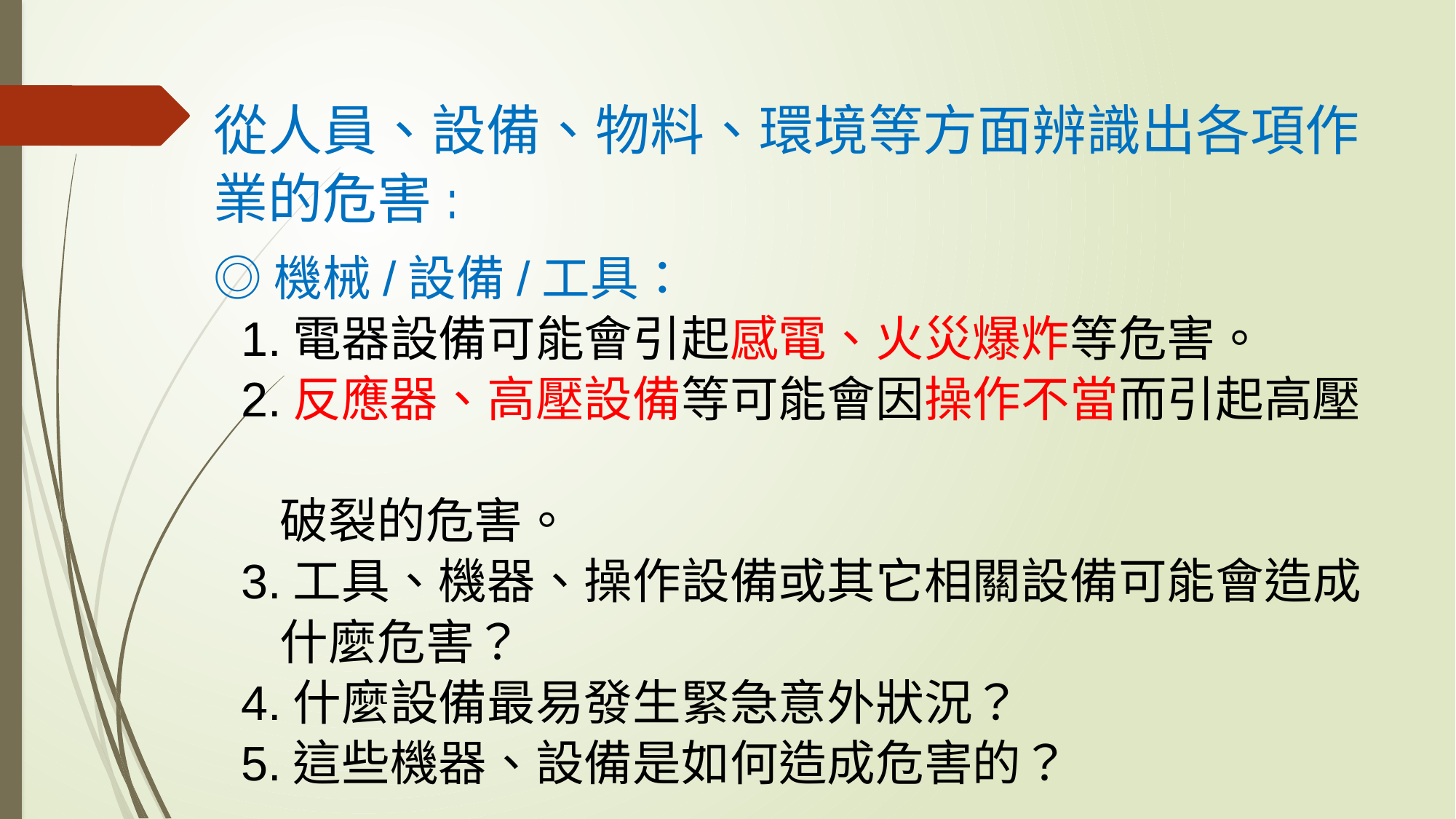

從人員、設備、物料、環境等方面辨識出各項作業的危害:
◎機械/設備/工具：
  1.電器設備可能會引起感電、火災爆炸等危害。
  2.反應器、高壓設備等可能會因操作不當而引起高壓
     破裂的危害。
  3.工具、機器、操作設備或其它相關設備可能會造成
     什麼危害？
  4.什麼設備最易發生緊急意外狀況？
  5.這些機器、設備是如何造成危害的？